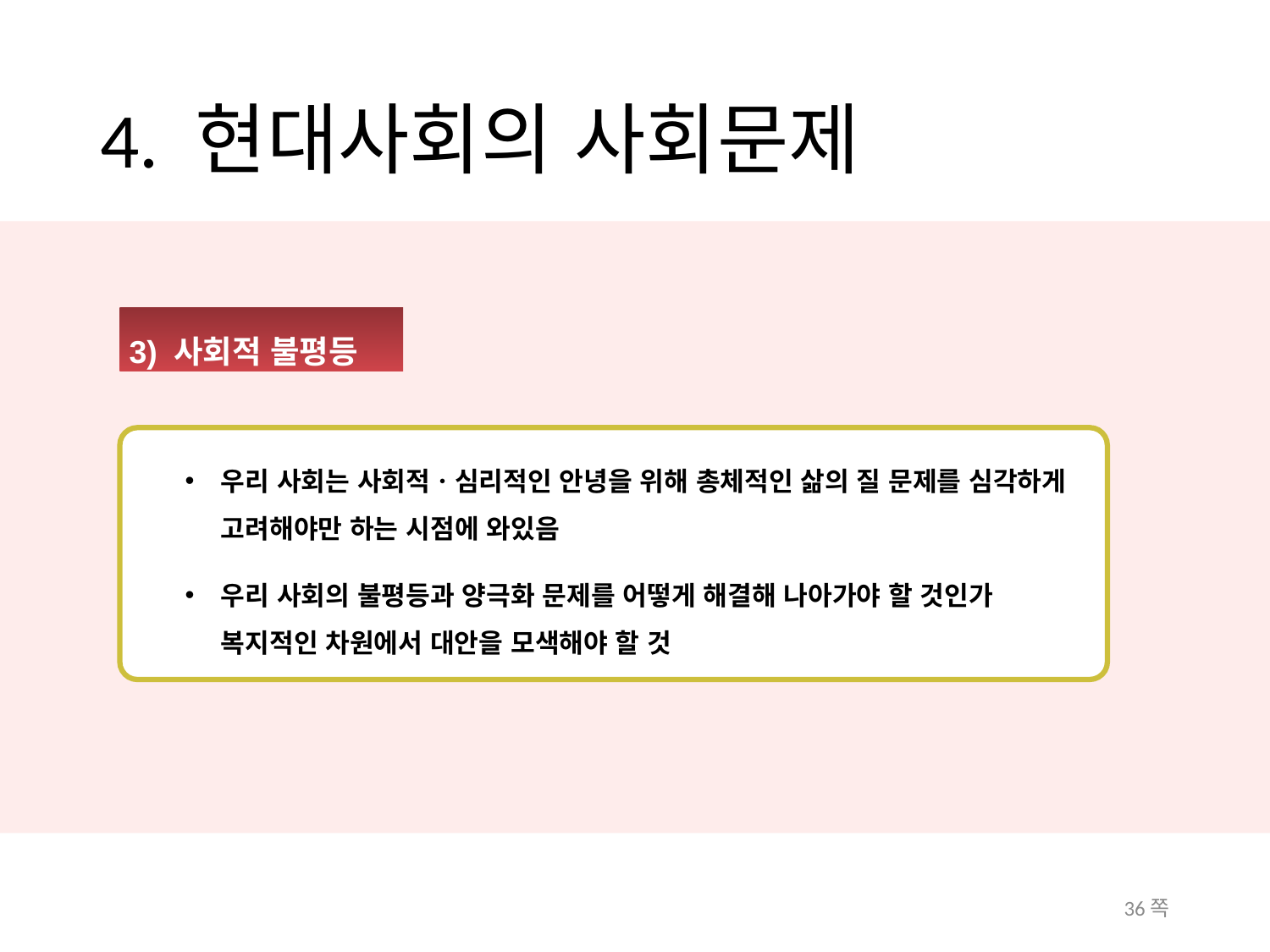

# 4. 현대사회의 사회문제

3) 사회적 불평등
우리 사회는 사회적ㆍ심리적인 안녕을 위해 총체적인 삶의 질 문제를 심각하게 고려해야만 하는 시점에 와있음

우리 사회의 불평등과 양극화 문제를 어떻게 해결해 나아가야 할 것인가 복지적인 차원에서 대안을 모색해야 할 것
36쪽